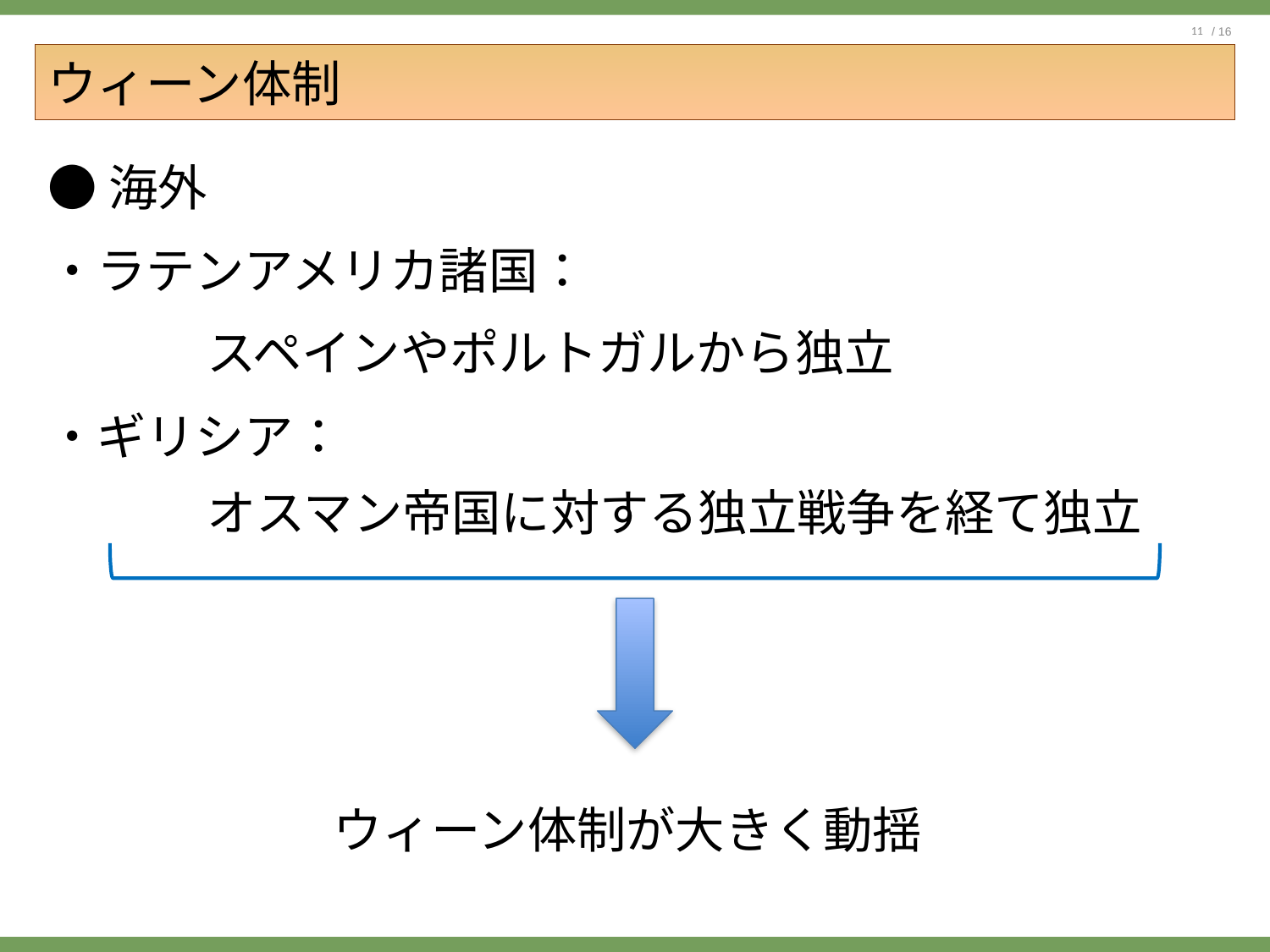

# ウィーン体制
●海外
・ラテンアメリカ諸国：

・ギリシア：
　　　スペインやポルトガルから独立
　　　オスマン帝国に対する独立戦争を経て独立

ウィーン体制が大きく動揺